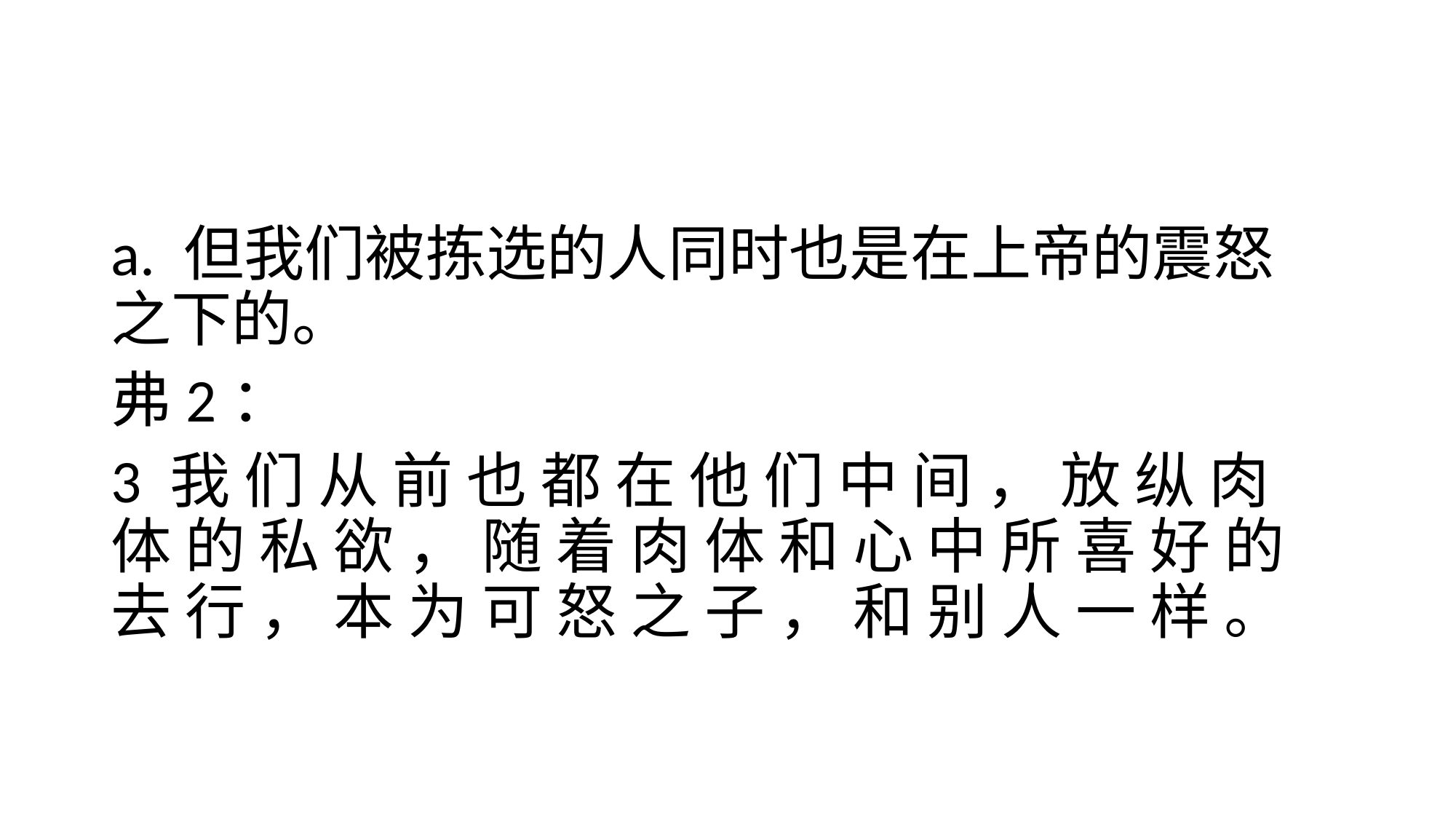

#
a. 但我们被拣选的人同时也是在上帝的震怒之下的。
弗2：
3 我 们 从 前 也 都 在 他 们 中 间 ， 放 纵 肉 体 的 私 欲 ， 随 着 肉 体 和 心 中 所 喜 好 的 去 行 ， 本 为 可 怒 之 子 ， 和 别 人 一 样 。